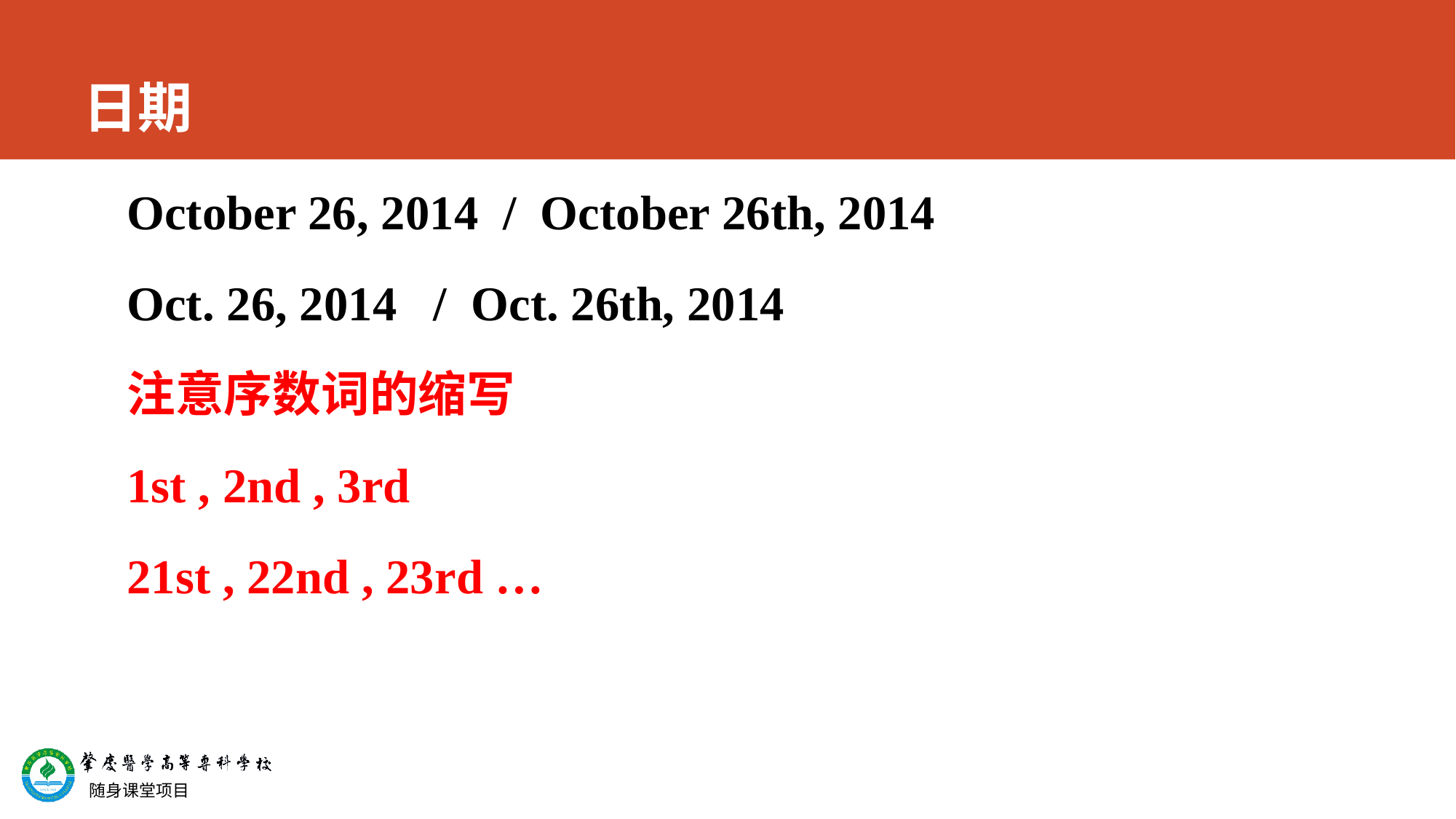

# 日期
October 26, 2014  /  October 26th, 2014
Oct. 26, 2014   /  Oct. 26th, 2014
注意序数词的缩写
1st , 2nd , 3rd
21st , 22nd , 23rd …